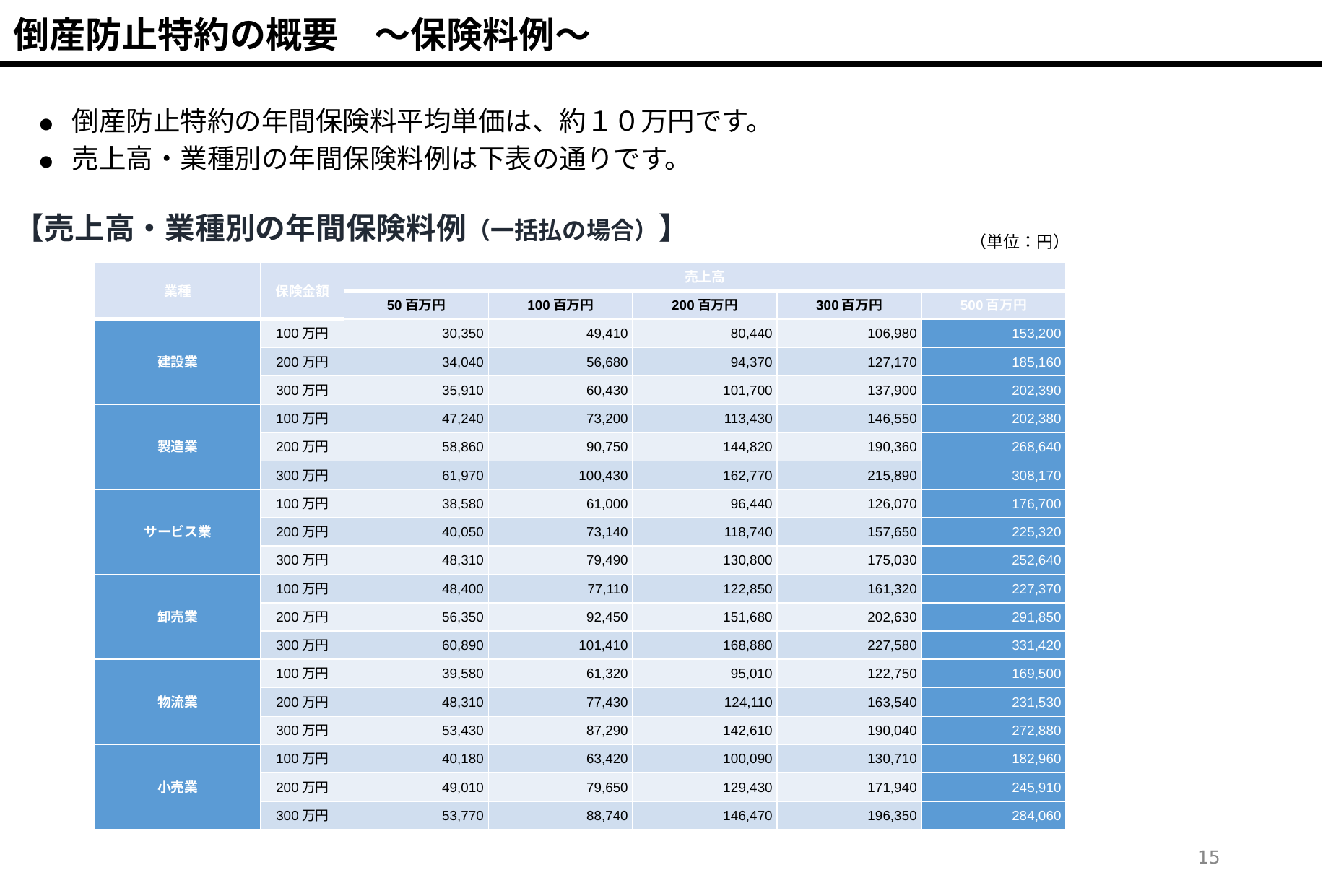

倒産防止特約の概要　～保険料例～
倒産防止特約の年間保険料平均単価は、約１０万円です。
売上高・業種別の年間保険料例は下表の通りです。
【売上高・業種別の年間保険料例（一括払の場合）】
（単位：円）

### Chart

| Category |
|---|
| 業種 | 保険金額 | 売上高 |  |  |  |  |
| --- | --- | --- | --- | --- | --- | --- |
|  |  | 50百万円 | 100百万円 | 200百万円 | 300百万円 | 500百万円 |
| 建設業 | 100万円 | 30,350 | 49,410 | 80,440 | 106,980 | 153,200 |
|  | 200万円 | 34,040 | 56,680 | 94,370 | 127,170 | 185,160 |
|  | 300万円 | 35,910 | 60,430 | 101,700 | 137,900 | 202,390 |
| 製造業 | 100万円 | 47,240 | 73,200 | 113,430 | 146,550 | 202,380 |
|  | 200万円 | 58,860 | 90,750 | 144,820 | 190,360 | 268,640 |
|  | 300万円 | 61,970 | 100,430 | 162,770 | 215,890 | 308,170 |
| サービス業 | 100万円 | 38,580 | 61,000 | 96,440 | 126,070 | 176,700 |
|  | 200万円 | 40,050 | 73,140 | 118,740 | 157,650 | 225,320 |
|  | 300万円 | 48,310 | 79,490 | 130,800 | 175,030 | 252,640 |
| 卸売業 | 100万円 | 48,400 | 77,110 | 122,850 | 161,320 | 227,370 |
|  | 200万円 | 56,350 | 92,450 | 151,680 | 202,630 | 291,850 |
|  | 300万円 | 60,890 | 101,410 | 168,880 | 227,580 | 331,420 |
| 物流業 | 100万円 | 39,580 | 61,320 | 95,010 | 122,750 | 169,500 |
|  | 200万円 | 48,310 | 77,430 | 124,110 | 163,540 | 231,530 |
|  | 300万円 | 53,430 | 87,290 | 142,610 | 190,040 | 272,880 |
| 小売業 | 100万円 | 40,180 | 63,420 | 100,090 | 130,710 | 182,960 |
|  | 200万円 | 49,010 | 79,650 | 129,430 | 171,940 | 245,910 |
|  | 300万円 | 53,770 | 88,740 | 146,470 | 196,350 | 284,060 |
15